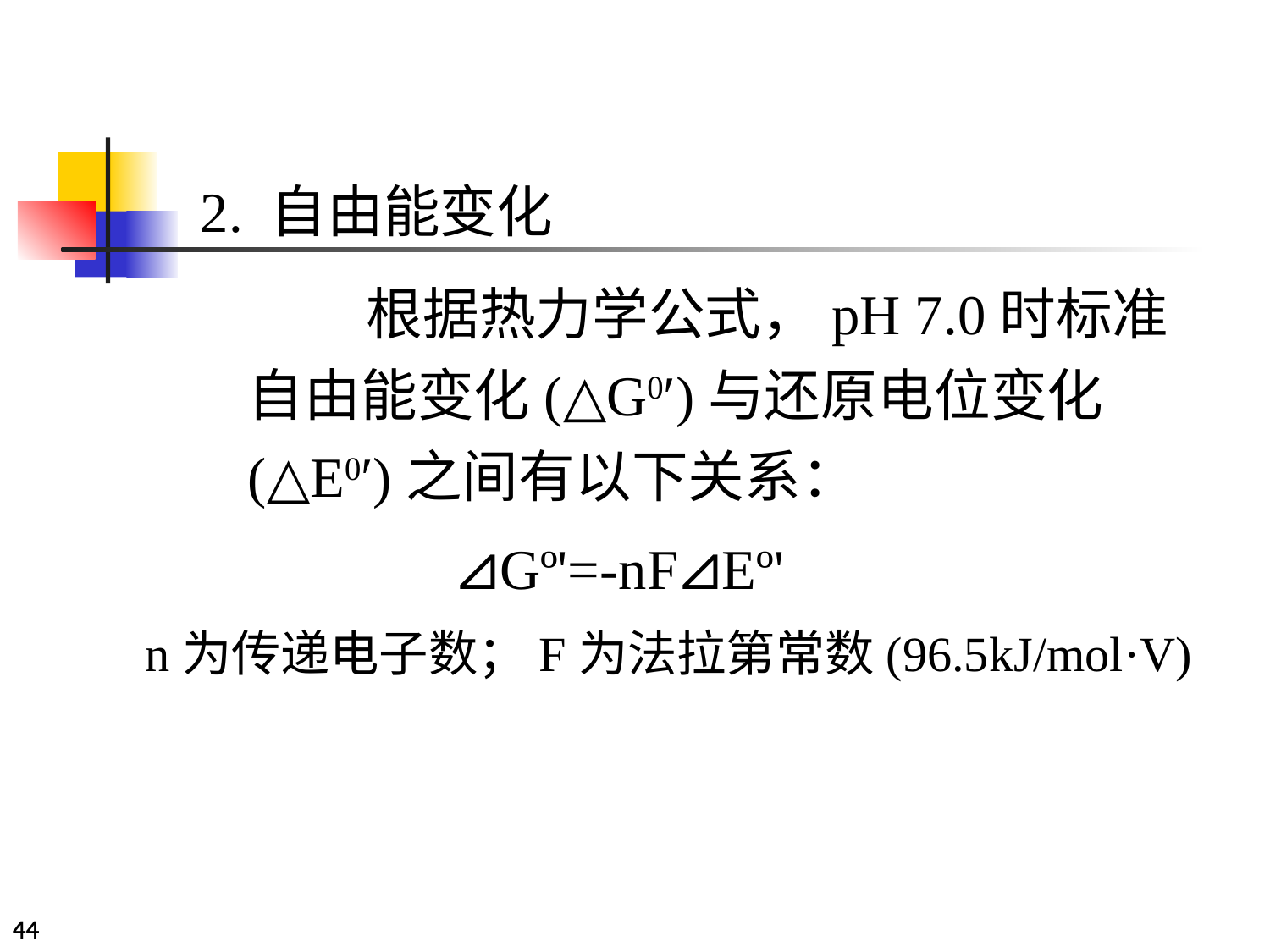

2. 自由能变化
            根据热力学公式，pH 7.0时标准自由能变化(△G0′)与还原电位变化(△E0′)之间有以下关系：
                  ⊿Gº'=-nF⊿Eº'
n为传递电子数；F为法拉第常数(96.5kJ/mol·V)
44